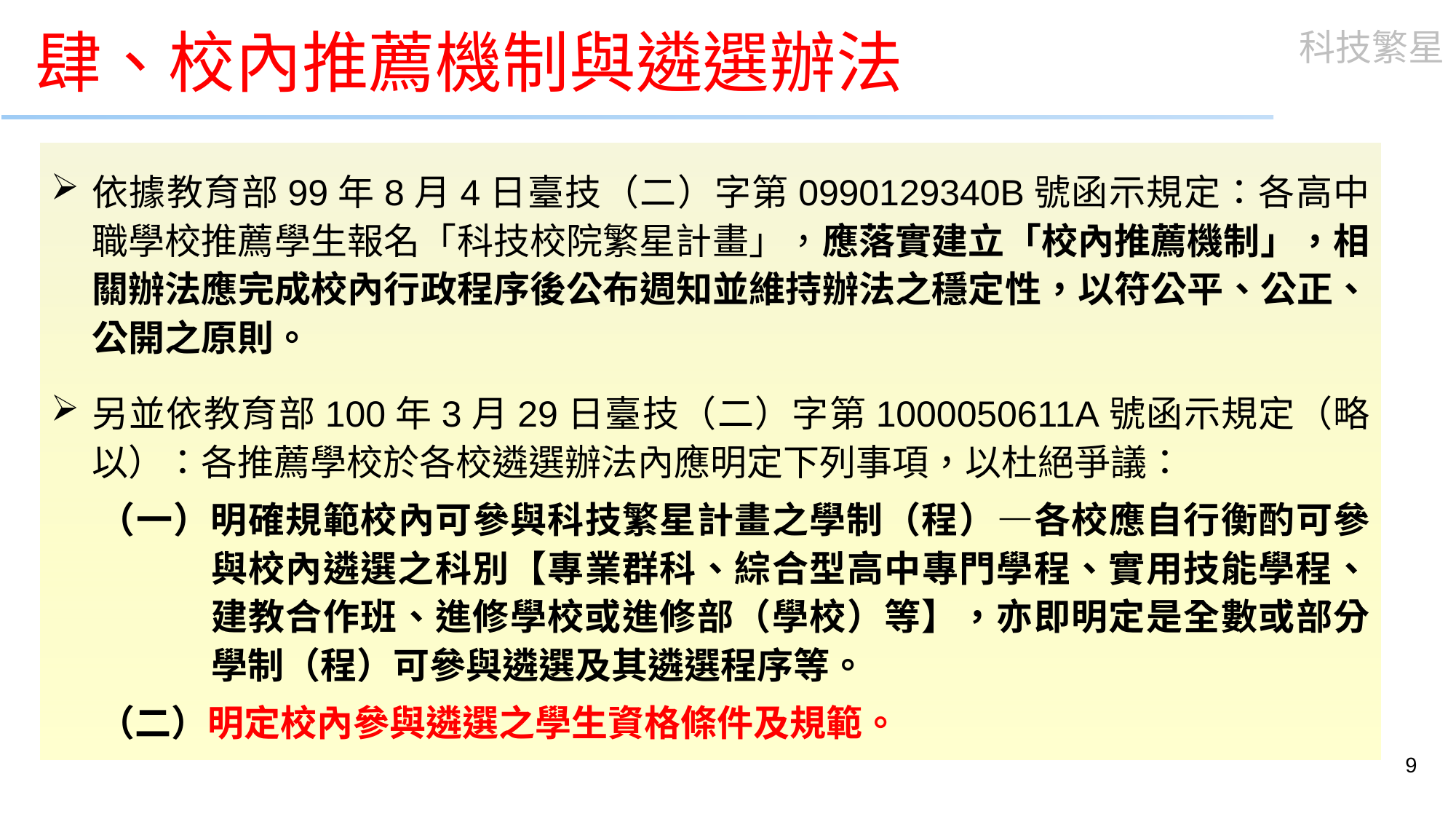

# 肆、校內推薦機制與遴選辦法
依據教育部99年8月4日臺技（二）字第0990129340B號函示規定：各高中職學校推薦學生報名「科技校院繁星計畫」，應落實建立「校內推薦機制」，相關辦法應完成校內行政程序後公布週知並維持辦法之穩定性，以符公平、公正、公開之原則。
另並依教育部100年3月29日臺技（二）字第1000050611A號函示規定（略以）：各推薦學校於各校遴選辦法內應明定下列事項，以杜絕爭議：
（一）明確規範校內可參與科技繁星計畫之學制（程）—各校應自行衡酌可參與校內遴選之科別【專業群科、綜合型高中專門學程、實用技能學程、建教合作班、進修學校或進修部（學校）等】，亦即明定是全數或部分學制（程）可參與遴選及其遴選程序等。
（二）明定校內參與遴選之學生資格條件及規範。
9